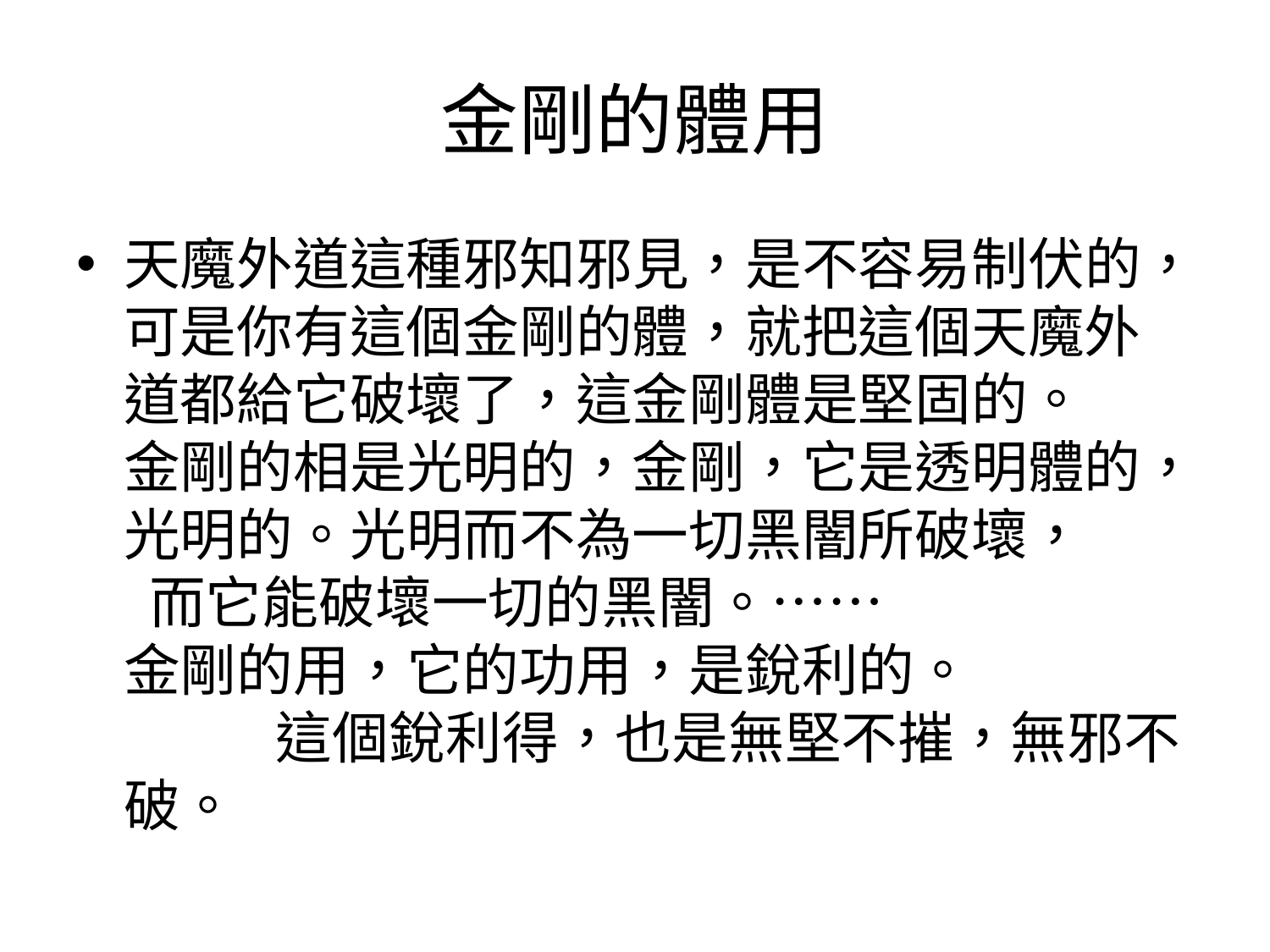

# 金剛的體用
天魔外道這種邪知邪見，是不容易制伏的，可是你有這個金剛的體，就把這個天魔外道都給它破壞了，這金剛體是堅固的。       金剛的相是光明的，金剛，它是透明體的，光明的。光明而不為一切黑闇所破壞，           而它能破壞一切的黑闇。……                        金剛的用，它的功用，是銳利的。                              這個銳利得，也是無堅不摧，無邪不破。